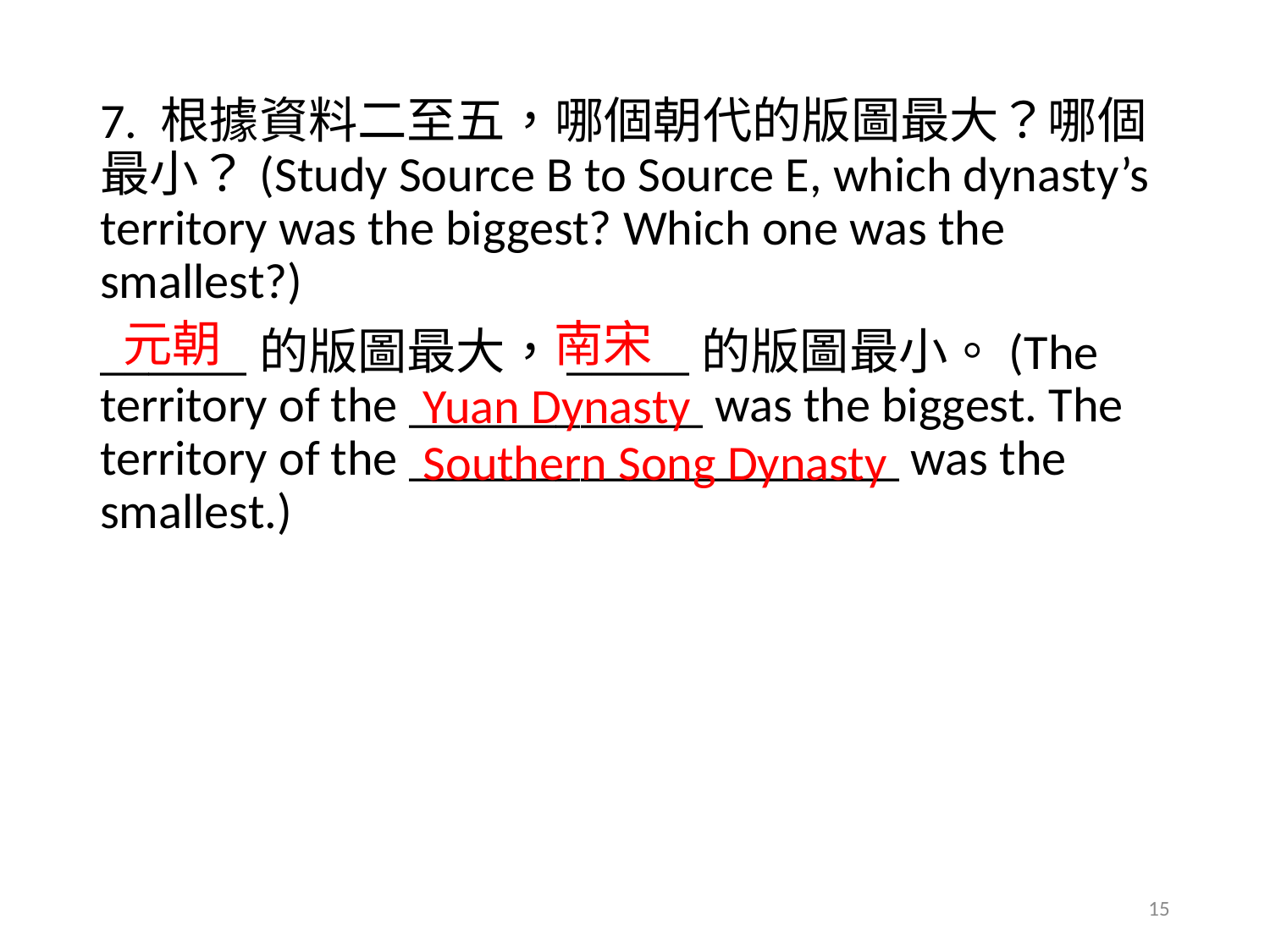

7. 根據資料二至五，哪個朝代的版圖最大？哪個最小？(Study Source B to Source E, which dynasty’s territory was the biggest? Which one was the smallest?)
______的版圖最大，_____的版圖最小。(The territory of the ____________ was the biggest. The territory of the ____________________ was the smallest.)
元朝
南宋
Yuan Dynasty
Southern Song Dynasty
15